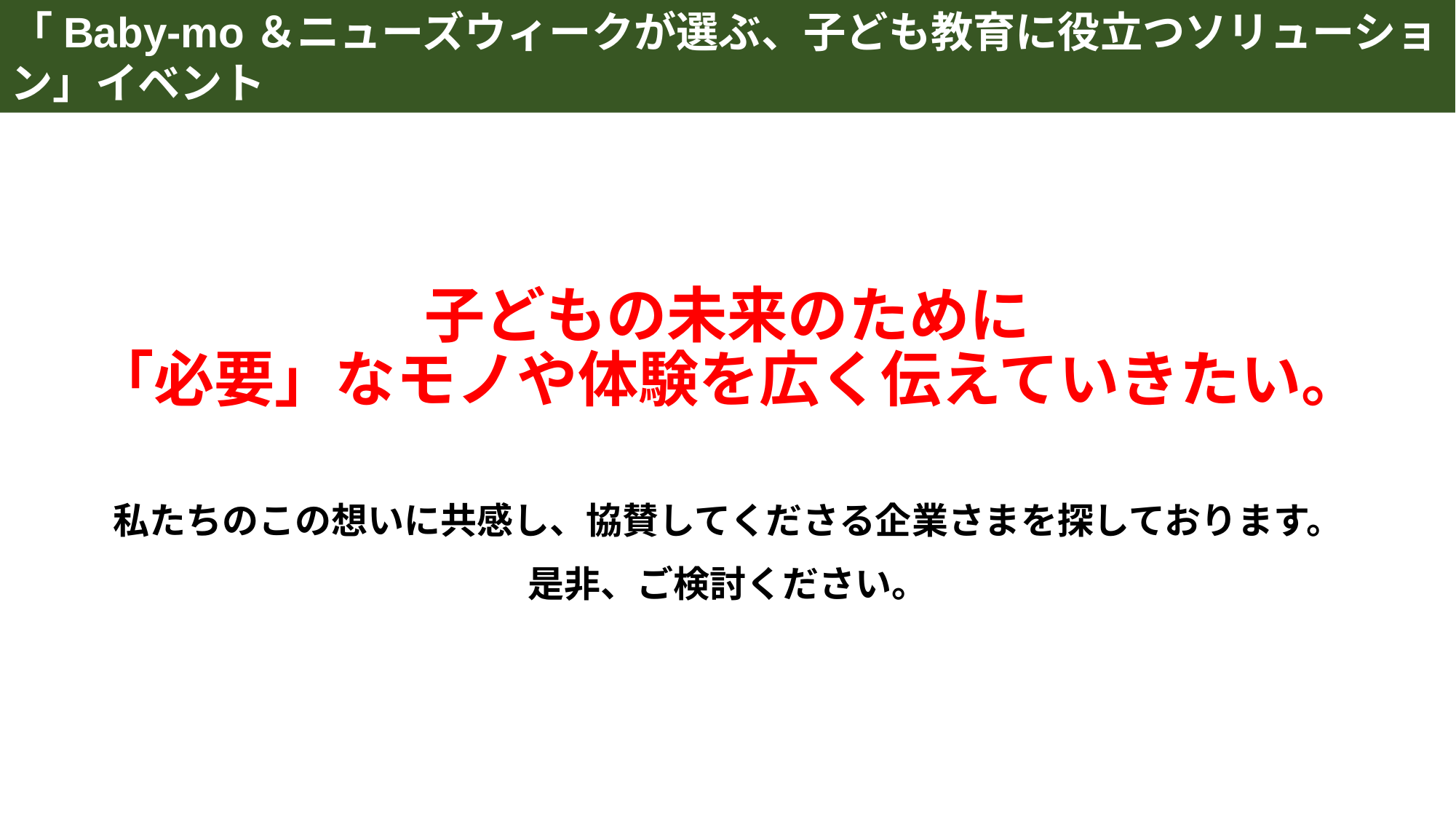

「Baby-mo＆ニューズウィークが選ぶ、子ども教育に役立つソリューション」イベント
7
子どもの未来のために
「必要」なモノや体験を広く伝えていきたい。

私たちのこの想いに共感し、協賛してくださる企業さまを探しております。
是非、ご検討ください。